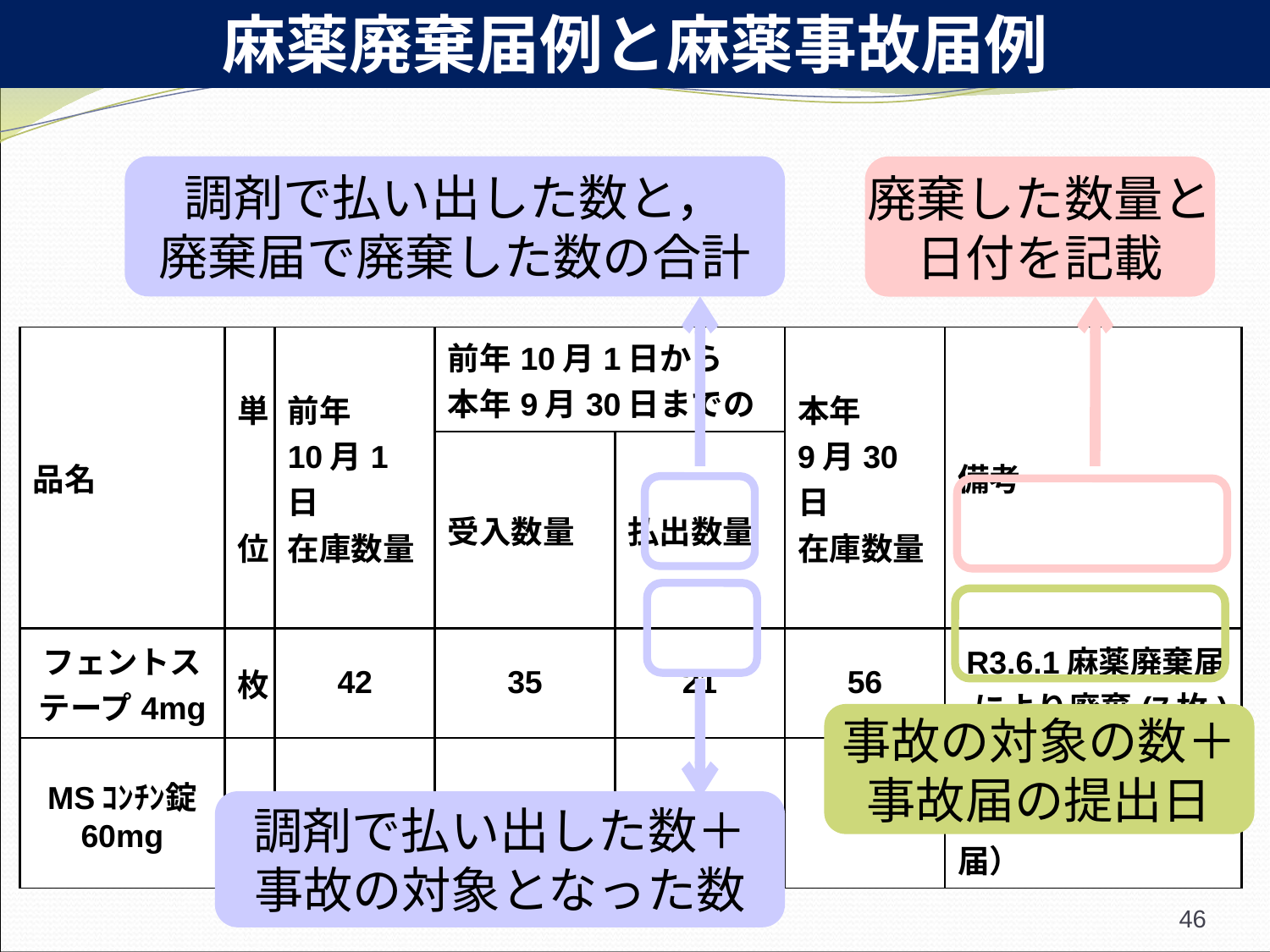

麻薬廃棄届例と麻薬事故届例
調剤で払い出した数と，
廃棄届で廃棄した数の合計
廃棄した数量と
日付を記載

| 品名 | 単　　位 | 前年 10月1日 在庫数量 | 前年10月1日から 本年9月30日までの |  | 本年 9月30日 在庫数量 | 備考 |
| --- | --- | --- | --- | --- | --- | --- |
|  |  |  | 受入数量 | 払出数量 |  |  |
| フェントス テープ4mg | 枚 | 42 | 35 | 21 | 56 | R3.6.1麻薬廃棄届 により廃棄(7枚) |
| MSｺﾝﾁﾝ錠 60mg | T | 142 | 200 | 263 | 79 | 払出中１Ｔは紛失 （R2.11.1事故届） |

事故の対象の数＋
事故届の提出日
調剤で払い出した数＋
事故の対象となった数
46